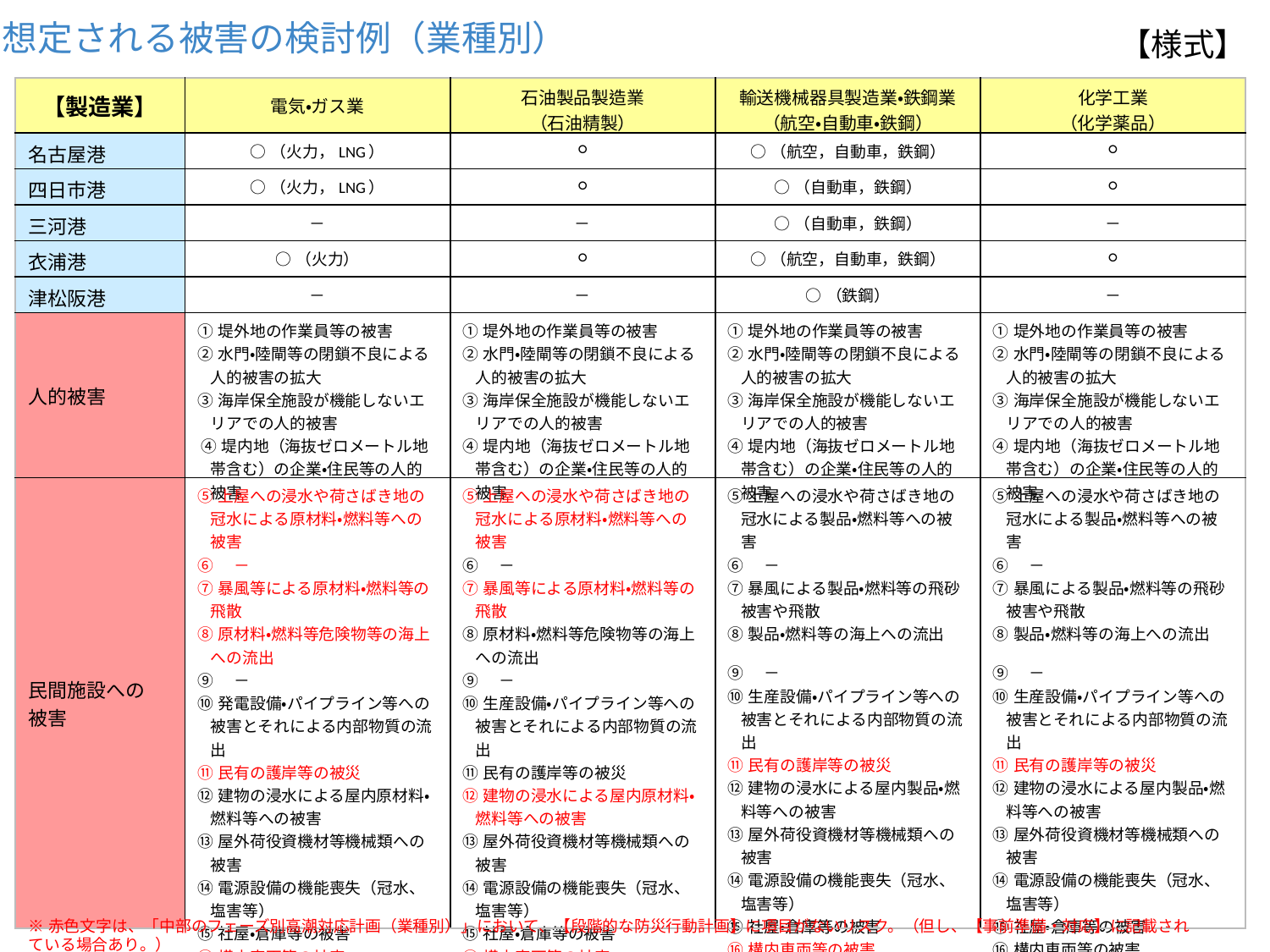

想定される被害の検討例（業種別）
【様式】
| 【製造業】 | 電気・ガス業 | 石油製品製造業 （石油精製） | 輸送機械器具製造業・鉄鋼業 （航空・自動車・鉄鋼） | 化学工業 （化学薬品） |
| --- | --- | --- | --- | --- |
| 名古屋港 | ○（火力，LNG） | ○ | ○（航空，自動車，鉄鋼） | ○ |
| 四日市港 | ○（火力，LNG） | ○ | ○（自動車，鉄鋼） | ○ |
| 三河港 | － | － | ○（自動車，鉄鋼） | － |
| 衣浦港 | ○（火力） | ○ | ○（航空，自動車，鉄鋼） | ○ |
| 津松阪港 | － | － | ○（鉄鋼） | － |
| 人的被害 | ①堤外地の作業員等の被害 ②水門・陸閘等の閉鎖不良による人的被害の拡大 ③海岸保全施設が機能しないエリアでの人的被害 ④堤内地（海抜ゼロメートル地帯含む）の企業・住民等の人的被害 | ①堤外地の作業員等の被害 ②水門・陸閘等の閉鎖不良による人的被害の拡大 ③海岸保全施設が機能しないエリアでの人的被害 ④堤内地（海抜ゼロメートル地帯含む）の企業・住民等の人的被害 | ①堤外地の作業員等の被害 ②水門・陸閘等の閉鎖不良による人的被害の拡大 ③海岸保全施設が機能しないエリアでの人的被害 ④堤内地（海抜ゼロメートル地帯含む）の企業・住民等の人的被害 | ①堤外地の作業員等の被害 ②水門・陸閘等の閉鎖不良による人的被害の拡大 ③海岸保全施設が機能しないエリアでの人的被害 ④堤内地（海抜ゼロメートル地帯含む）の企業・住民等の人的被害 |
| 民間施設への 被害 | ⑤上屋への浸水や荷さばき地の冠水による原材料・燃料等への被害 ⑥　－ ⑦暴風等による原材料・燃料等の飛散 ⑧原材料・燃料等危険物等の海上への流出 ⑨　－ ⑩発電設備・パイプライン等への被害とそれによる内部物質の流出 ⑪民有の護岸等の被災 ⑫建物の浸水による屋内原材料・燃料等への被害 ⑬屋外荷役資機材等機械類への被害 ⑭電源設備の機能喪失（冠水、塩害等） ⑮社屋・倉庫等の被害 ⑯構内車両等の被害 ⑰発電の停止・遅延 ⑱事務作業の停止・遅延 | ⑤上屋への浸水や荷さばき地の冠水による原材料・燃料等への被害 ⑥　－ ⑦暴風等による原材料・燃料等の飛散 ⑧原材料・燃料等危険物等の海上への流出 ⑨　－ ⑩生産設備・パイプライン等への被害とそれによる内部物質の流出 ⑪民有の護岸等の被災 ⑫建物の浸水による屋内原材料・燃料等への被害 ⑬屋外荷役資機材等機械類への被害 ⑭電源設備の機能喪失（冠水、塩害等） ⑮社屋・倉庫等の被害 ⑯構内車両等の被害 ⑰製品出荷の停止・遅延 ⑱事務作業の停止・遅延 | ⑤上屋への浸水や荷さばき地の冠水による製品・燃料等への被害 ⑥　－ ⑦暴風による製品・燃料等の飛砂被害や飛散 ⑧製品・燃料等の海上への流出 ⑨　－ ⑩生産設備・パイプライン等への被害とそれによる内部物質の流出 ⑪民有の護岸等の被災 ⑫建物の浸水による屋内製品・燃料等への被害 ⑬屋外荷役資機材等機械類への被害 ⑭電源設備の機能喪失（冠水、塩害等） ⑮社屋・倉庫等の被害 ⑯構内車両等の被害 ⑰製品出荷の停止・遅延 ⑱事務作業の停止・遅延 | ⑤上屋への浸水や荷さばき地の冠水による製品・燃料等への被害 ⑥　－ ⑦暴風による製品・燃料等の飛砂被害や飛散 ⑧製品・燃料等の海上への流出 ⑨　－ ⑩生産設備・パイプライン等への被害とそれによる内部物質の流出 ⑪民有の護岸等の被災 ⑫建物の浸水による屋内製品・燃料等への被害 ⑬屋外荷役資機材等機械類への被害 ⑭電源設備の機能喪失（冠水、塩害等） ⑮社屋・倉庫等の被害 ⑯構内車両等の被害 ⑰製品出荷の停止・遅延 ⑱事務作業の停止・遅延 |
※赤色文字は、「中部のフェーズ別高潮対応計画（業種別）」において、【段階的な防災行動計画】に項目がないリスク。（但し、【事前準備・対応】に記載されている場合あり。）